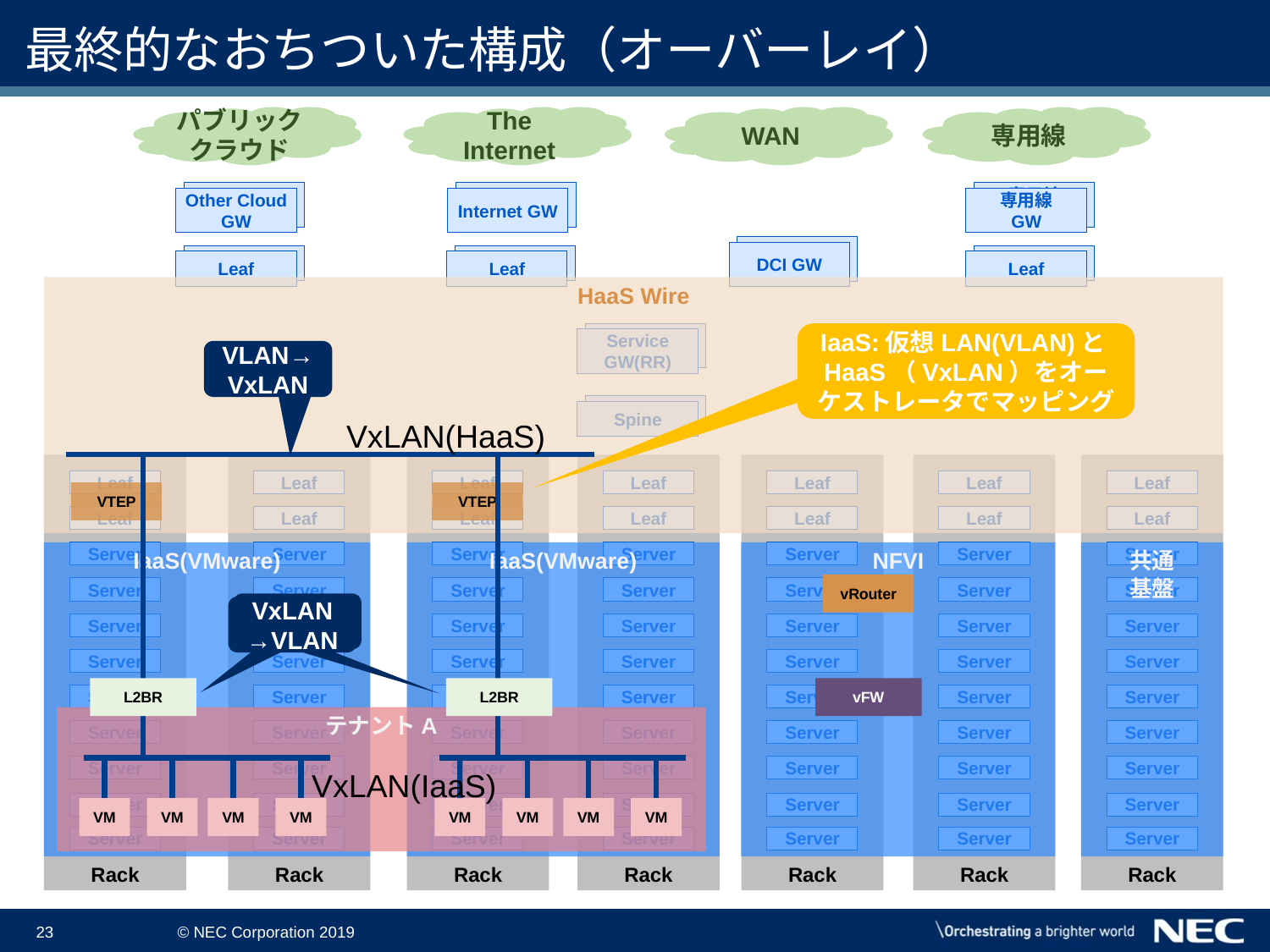

# 最終的なおちついた構成（オーバーレイ）
パブリッククラウド
The Internet
WAN
専用線
Other Cloud GW
Internet GW
専用線
GW
Other Cloud GW
Internet GW
専用線
GW
DCI GW
DCI GW
Leaf
Leaf
Leaf
Leaf
Leaf
Leaf
HaaS Wire
Service GW(RR)
IaaS:仮想LAN(VLAN)とHaaS（VxLAN）をオーケストレータでマッピング
Service GW(RR)
VLAN→VxLAN
Spine
Spine
VxLAN(HaaS)
Rack
Rack
Rack
Rack
Rack
Rack
Rack
Leaf
Leaf
Leaf
Leaf
Leaf
Leaf
Leaf
VTEP
VTEP
Leaf
Leaf
Leaf
Leaf
Leaf
Leaf
Leaf
IaaS(VMware)
IaaS(VMware)
NFVI
共通
基盤
Server
Server
Server
Server
Server
Server
Server
vRouter
Server
Server
Server
Server
Server
Server
Server

VxLAN→VLAN
Server
Server
Server
Server
Server
Server
Server
Server
Server
Server
Server
Server
Server
Server
L2BR
L2BR
vFW
Server
Server
Server
Server
Server
Server
Server
テナントA
Server
Server
Server
Server
Server
Server
Server
Server
Server
Server
Server
Server
Server
Server
VxLAN(IaaS)
Server
Server
Server
Server
Server
Server
Server
VM
VM
VM
VM
VM
VM
VM
VM
Server
Server
Server
Server
Server
Server
Server